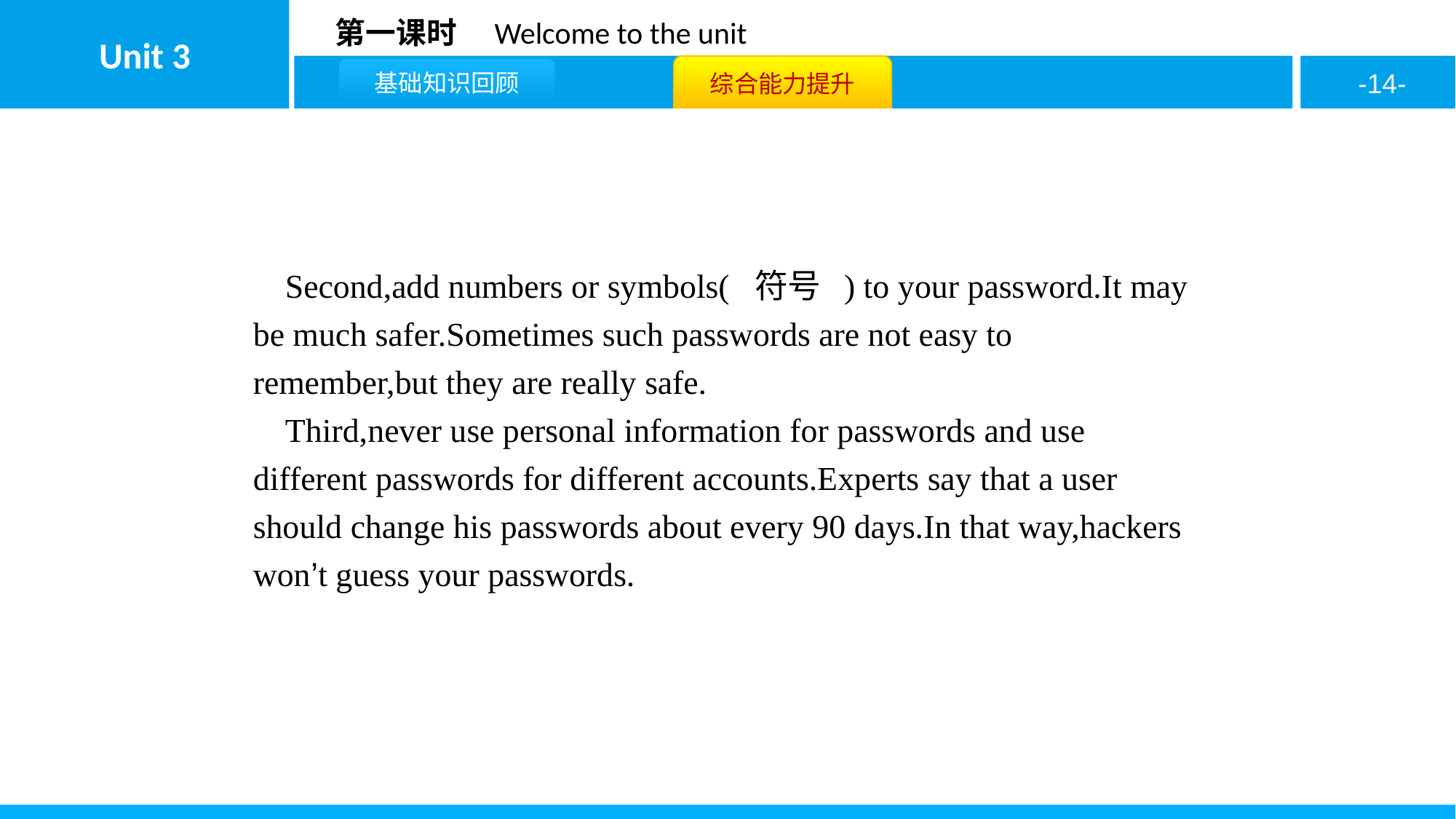

Second,add numbers or symbols(  符号  ) to your password.It may be much safer.Sometimes such passwords are not easy to remember,but they are really safe.
Third,never use personal information for passwords and use different passwords for different accounts.Experts say that a user should change his passwords about every 90 days.In that way,hackers won’t guess your passwords.